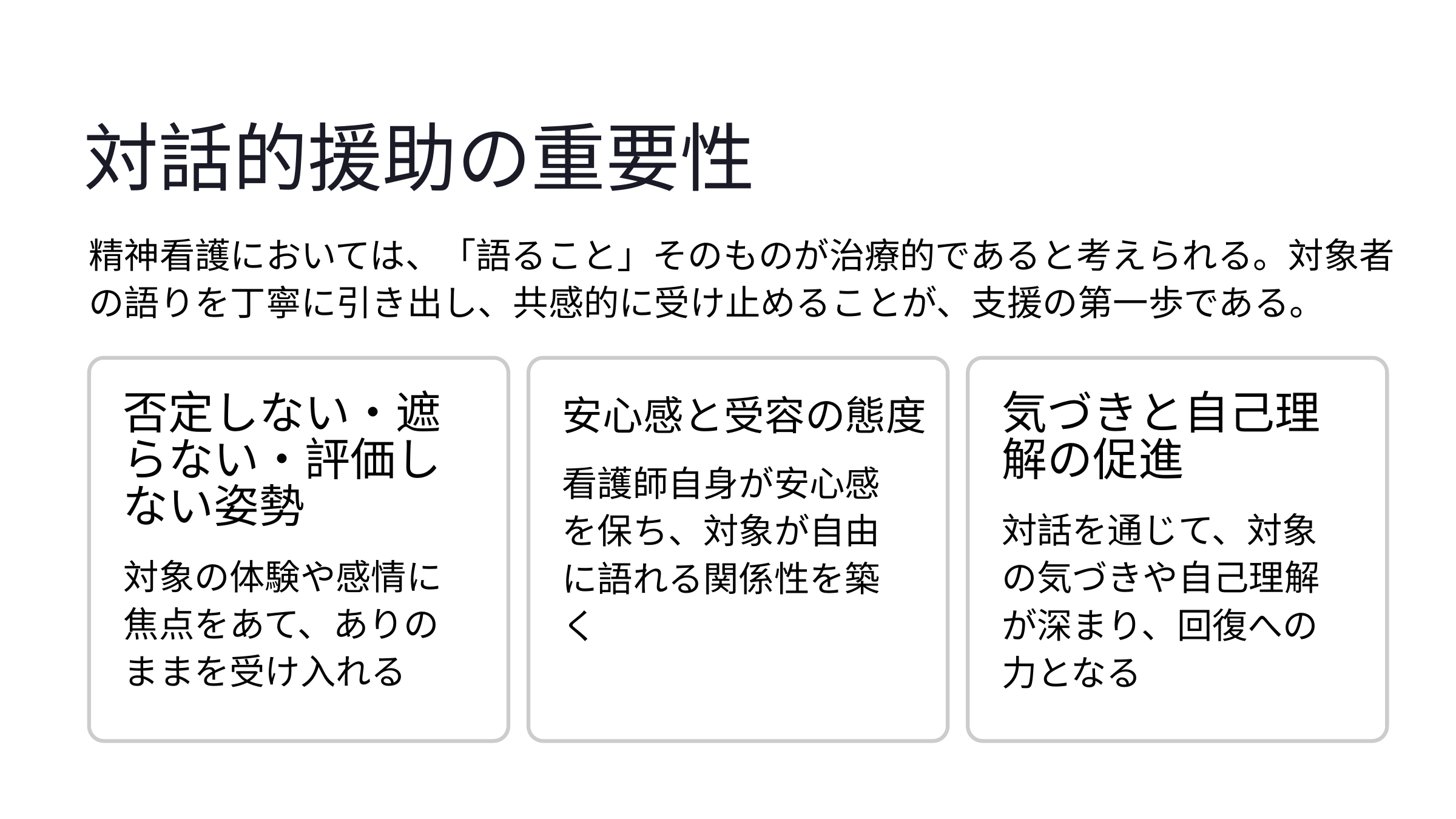

対話的援助の重要性
精神看護においては、「語ること」そのものが治療的であると考えられる。対象者の語りを丁寧に引き出し、共感的に受け止めることが、支援の第一歩である。

否定しない・遮らない・評価しない姿勢
安心感と受容の態度
気づきと自己理解の促進
看護師自身が安心感を保ち、対象が自由に語れる関係性を築く
対話を通じて、対象の気づきや自己理解が深まり、回復への力となる
対象の体験や感情に焦点をあて、ありのままを受け入れる